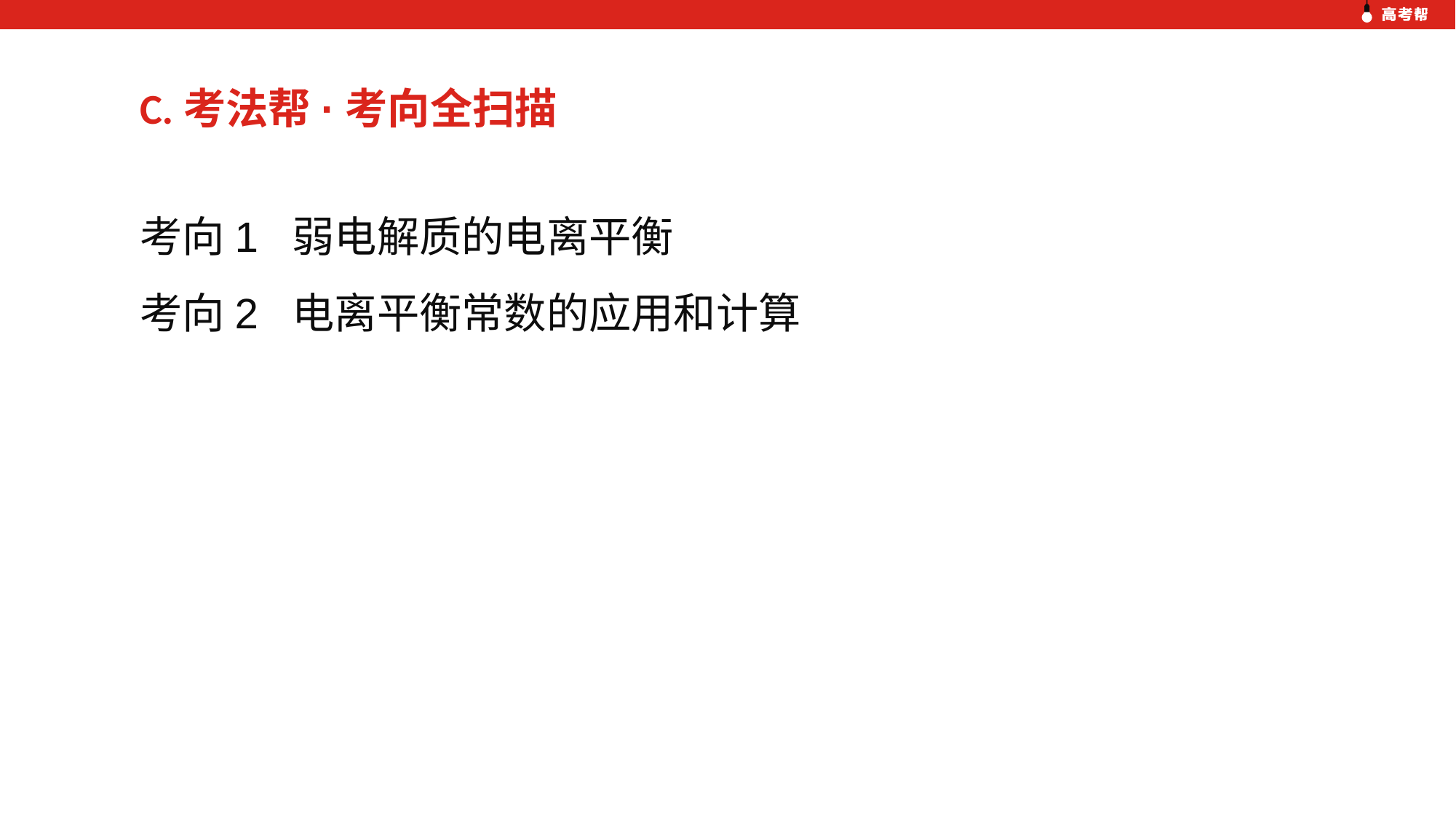

C.考法帮·考向全扫描
考向1  弱电解质的电离平衡
考向2  电离平衡常数的应用和计算